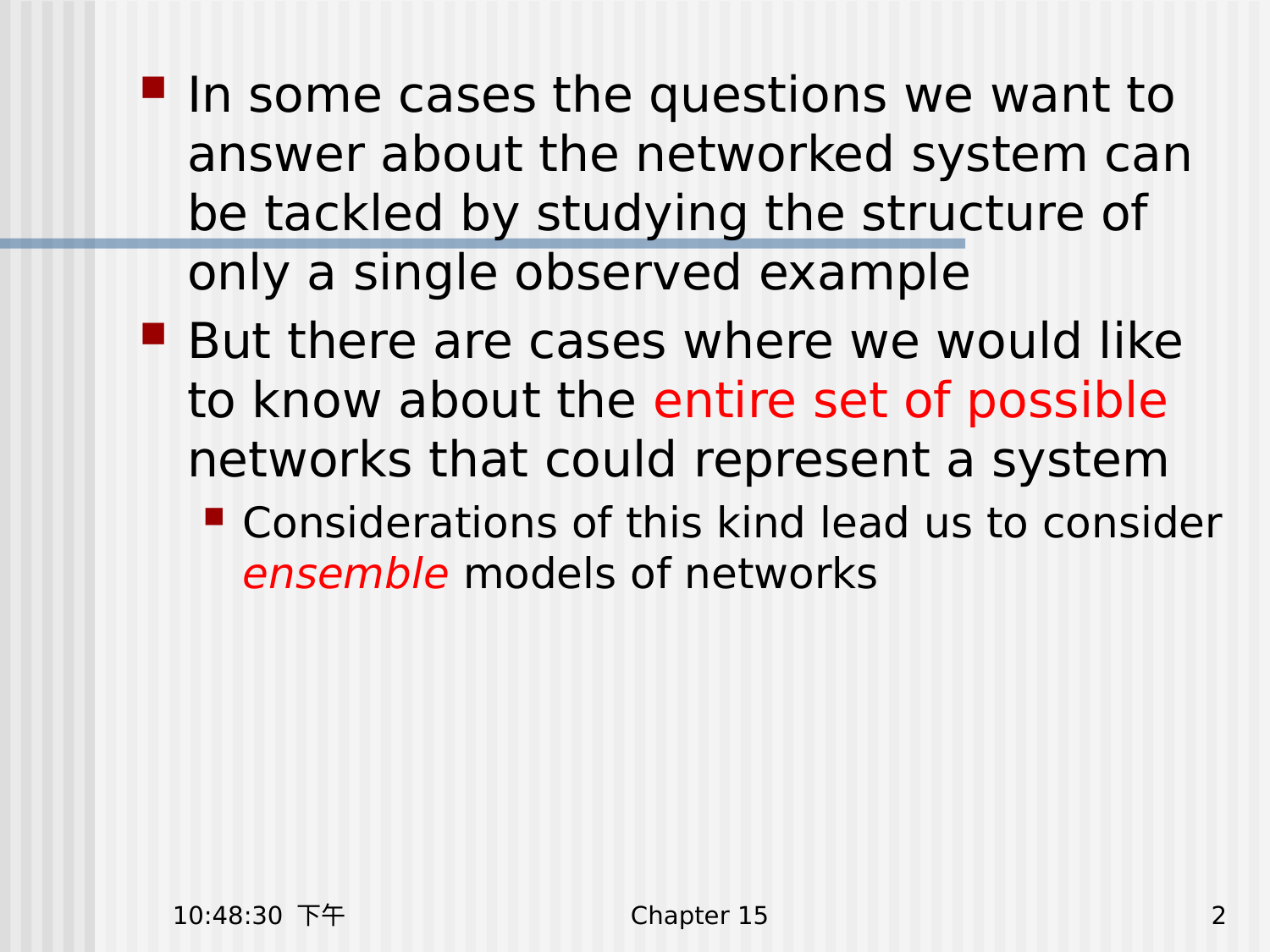

In some cases the questions we want to answer about the networked system can be tackled by studying the structure of only a single observed example
But there are cases where we would like to know about the entire set of possible networks that could represent a system
Considerations of this kind lead us to consider ensemble models of networks
10:48:30 下午
Chapter 15
2